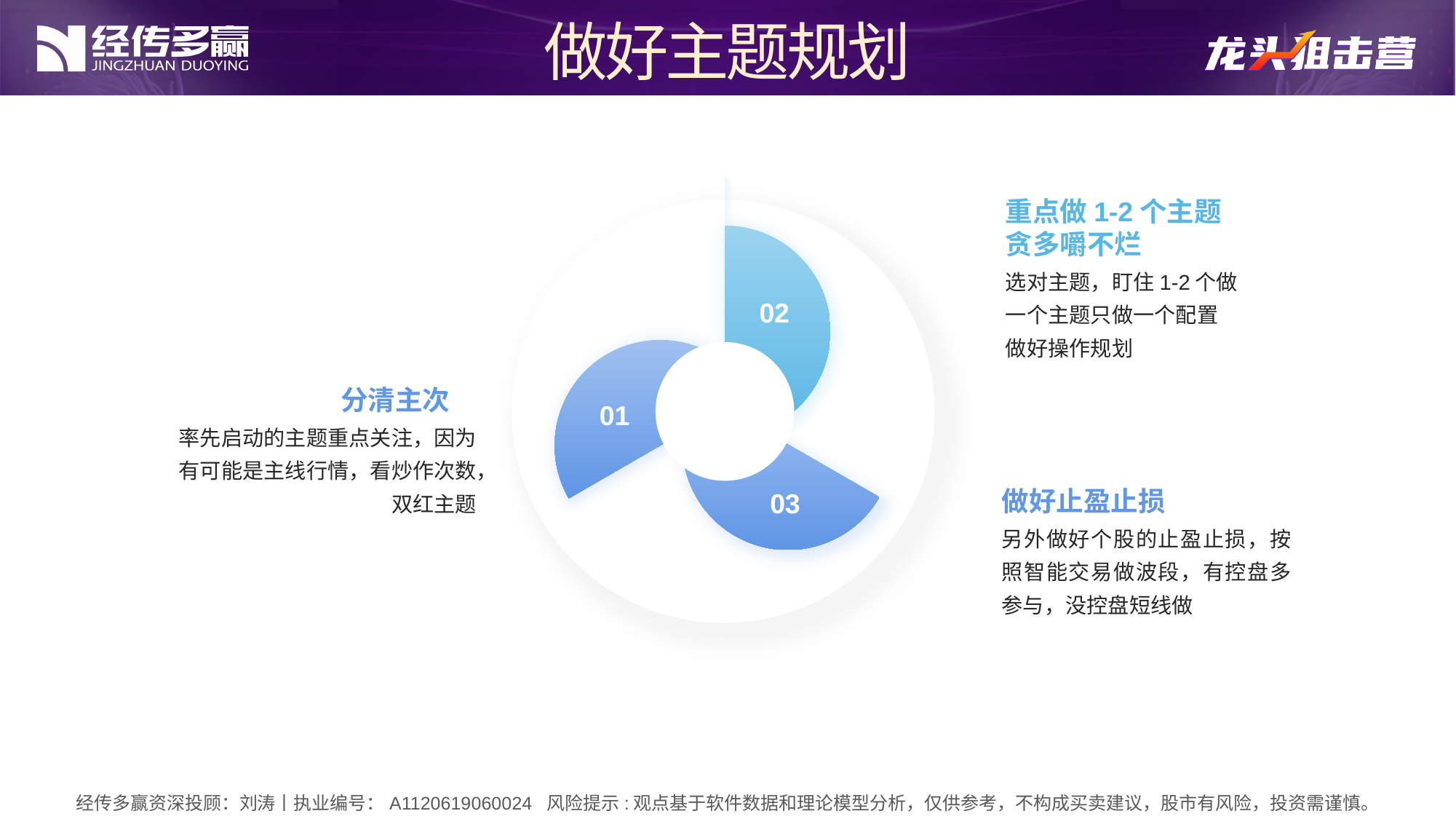

做好主题规划

重点做1-2个主题
贪多嚼不烂

02
选对主题，盯住1-2个做
一个主题只做一个配置
做好操作规划

01

分清主次

03
率先启动的主题重点关注，因为有可能是主线行情，看炒作次数，双红主题
做好止盈止损
另外做好个股的止盈止损，按照智能交易做波段，有控盘多参与，没控盘短线做